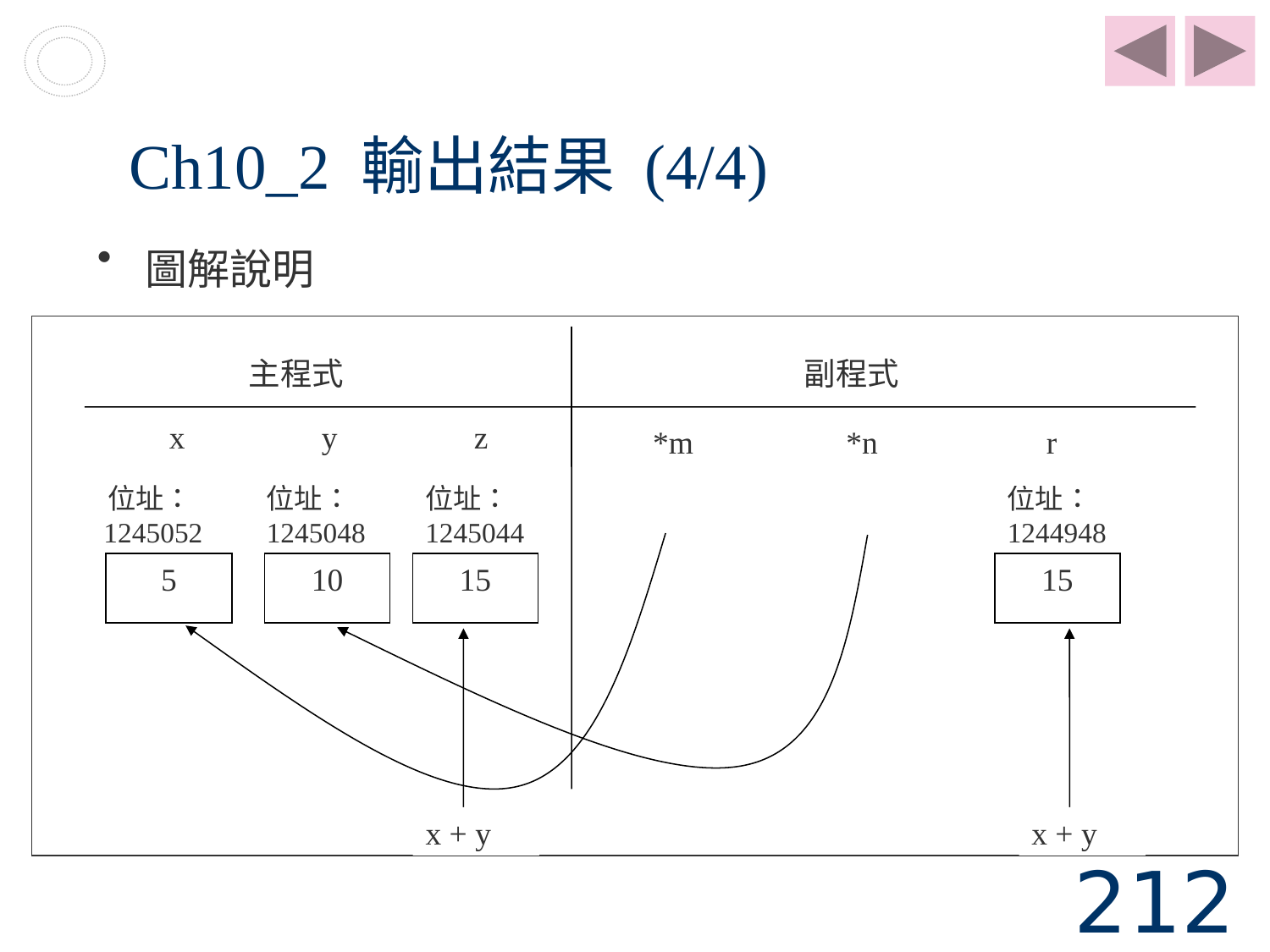

# Ch10_2 輸出結果 (4/4)
圖解說明

主程式
副程式

     x                 y                 z
*m                   *n                     r
位址：1245052
位址：1245048
位址：1245044
位址：1244948

5
10
15
15

x + y
x + y
212